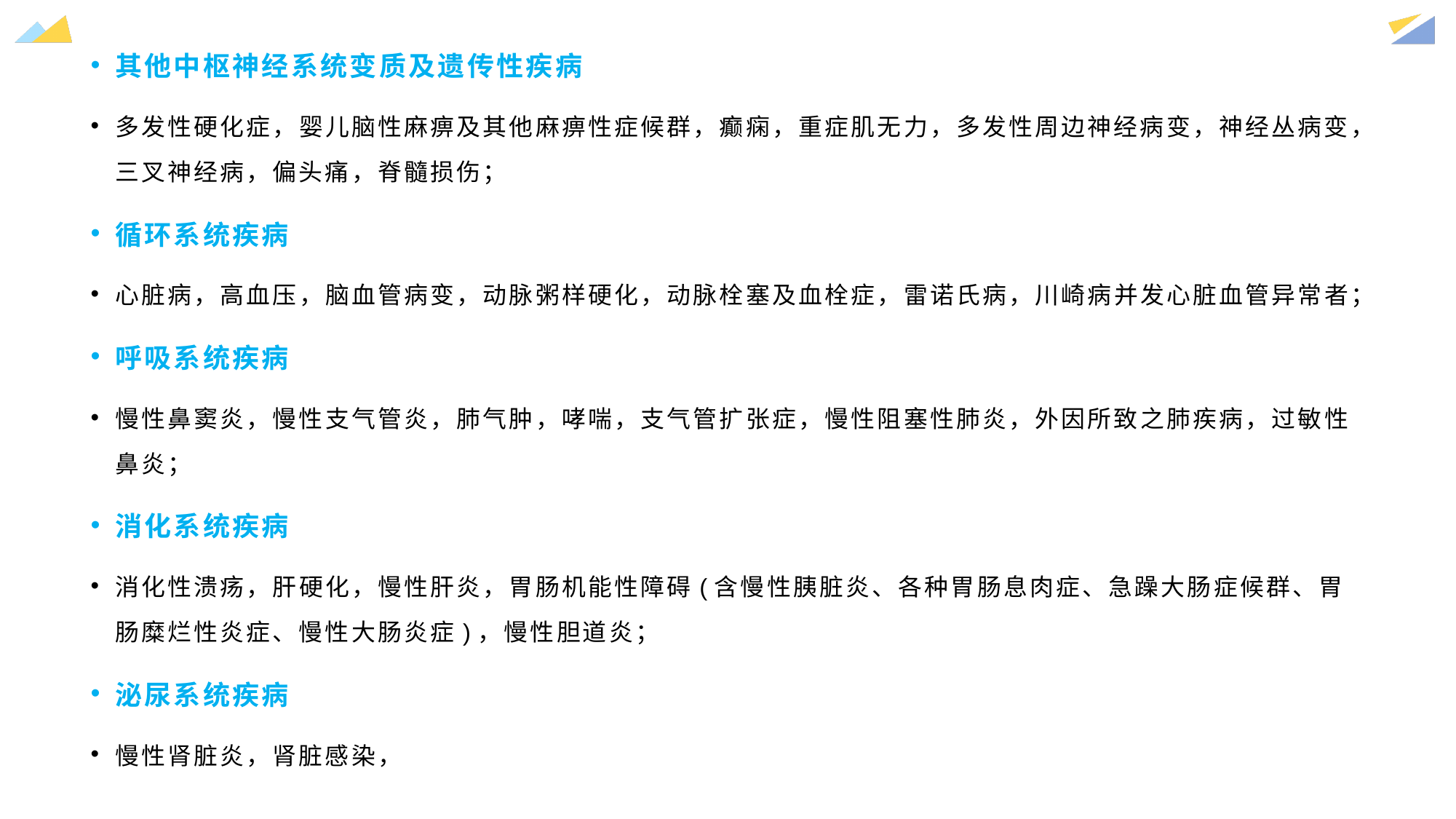

其他中枢神经系统变质及遗传性疾病
多发性硬化症，婴儿脑性麻痹及其他麻痹性症候群，癫痫，重症肌无力，多发性周边神经病变，神经丛病变，三叉神经病，偏头痛，脊髓损伤；
循环系统疾病
心脏病，高血压，脑血管病变，动脉粥样硬化，动脉栓塞及血栓症，雷诺氏病，川崎病并发心脏血管异常者；
呼吸系统疾病
慢性鼻窦炎，慢性支气管炎，肺气肿，哮喘，支气管扩张症，慢性阻塞性肺炎，外因所致之肺疾病，过敏性鼻炎；
消化系统疾病
消化性溃疡，肝硬化，慢性肝炎，胃肠机能性障碍(含慢性胰脏炎、各种胃肠息肉症、急躁大肠症候群、胃肠糜烂性炎症、慢性大肠炎症)，慢性胆道炎；
泌尿系统疾病
慢性肾脏炎，肾脏感染，